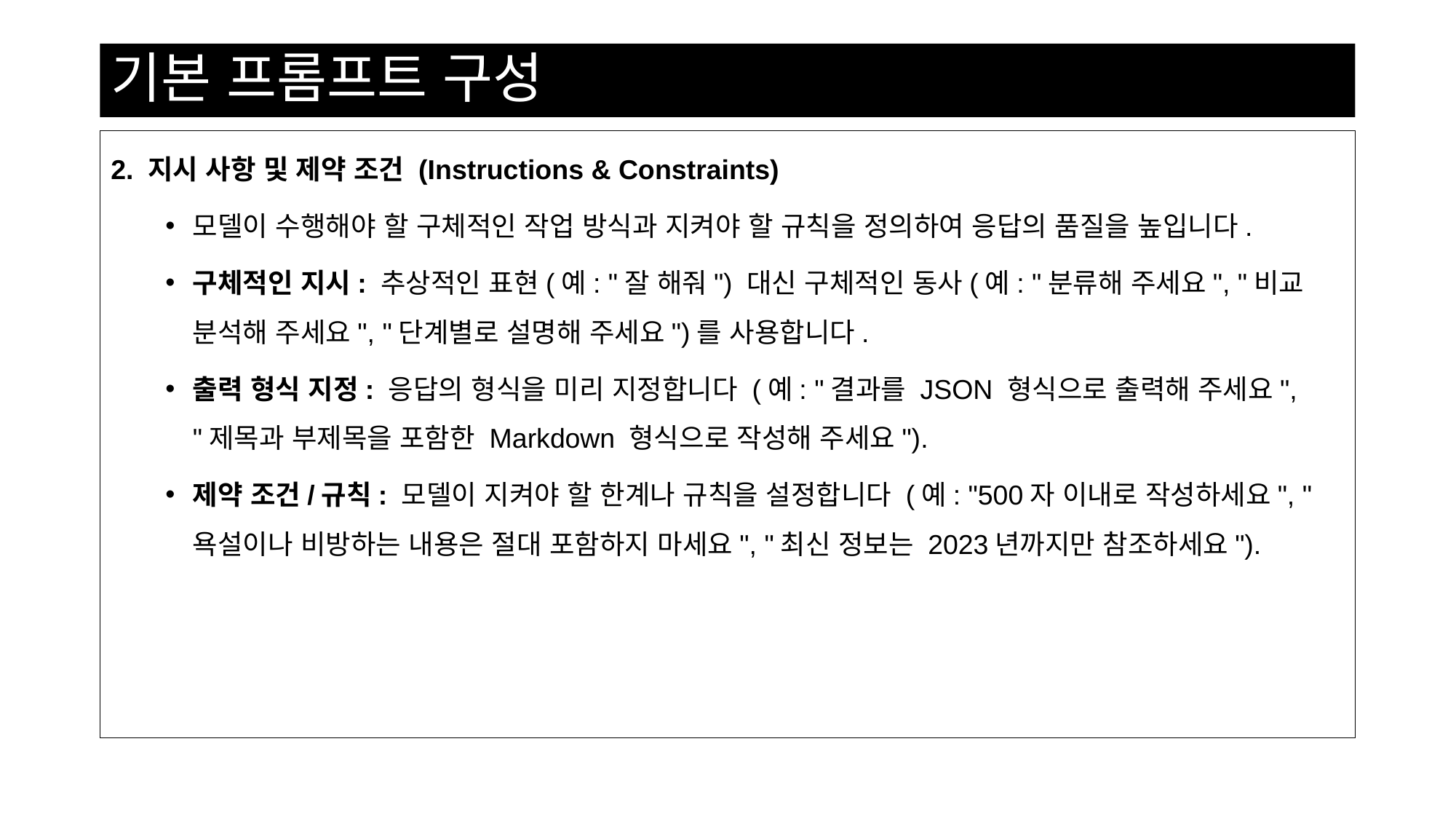

# 기본 프롬프트 구성
2. 지시 사항 및 제약 조건 (Instructions & Constraints)
모델이 수행해야 할 구체적인 작업 방식과 지켜야 할 규칙을 정의하여 응답의 품질을 높입니다.
구체적인 지시: 추상적인 표현(예: "잘 해줘") 대신 구체적인 동사(예: "분류해 주세요", "비교 분석해 주세요", "단계별로 설명해 주세요")를 사용합니다.
출력 형식 지정: 응답의 형식을 미리 지정합니다 (예: "결과를 JSON 형식으로 출력해 주세요", "제목과 부제목을 포함한 Markdown 형식으로 작성해 주세요").
제약 조건/규칙: 모델이 지켜야 할 한계나 규칙을 설정합니다 (예: "500자 이내로 작성하세요", "욕설이나 비방하는 내용은 절대 포함하지 마세요", "최신 정보는 2023년까지만 참조하세요").